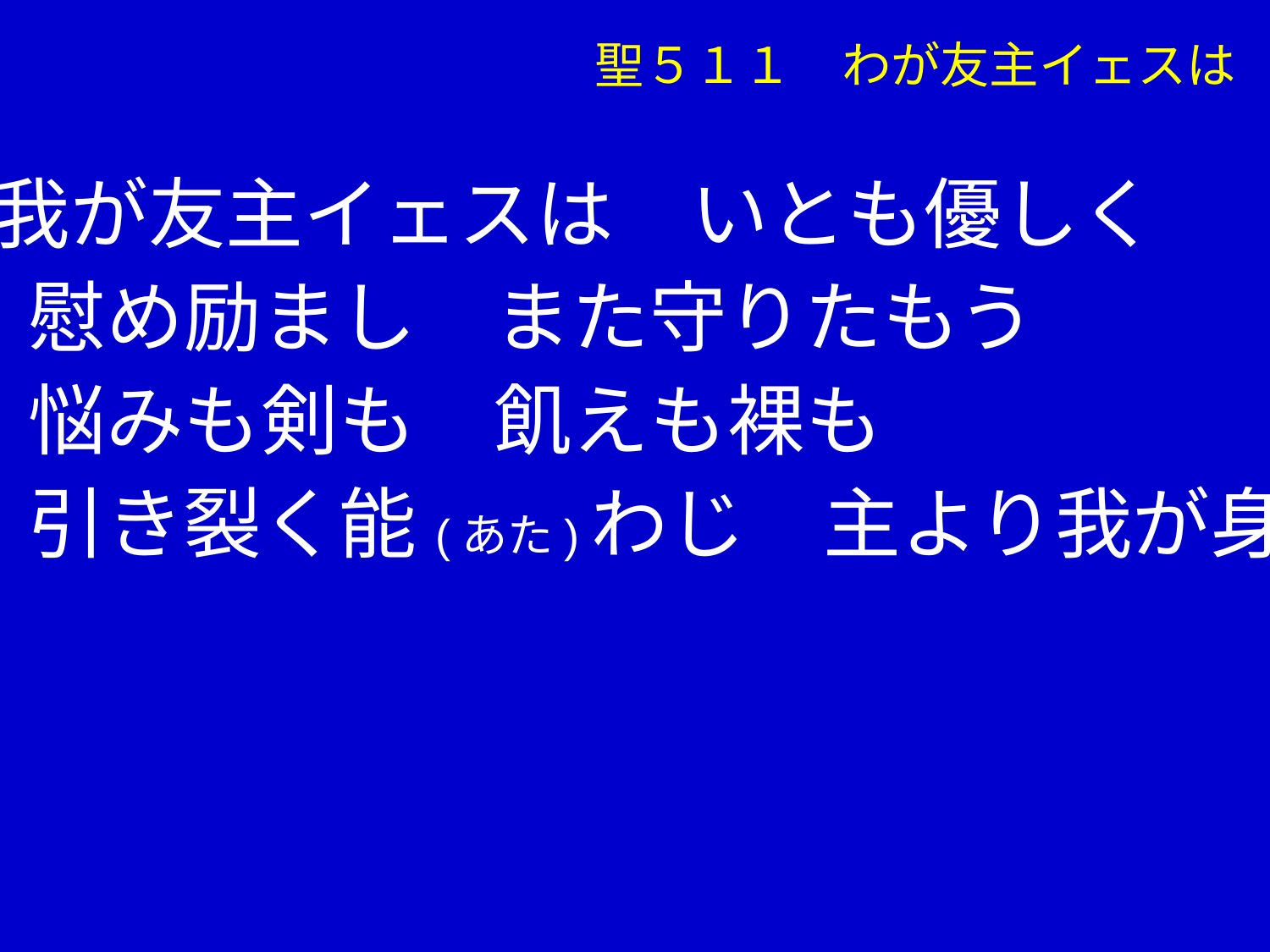

聖５１１　わが友主イェスは
　③我が友主イェスは　いとも優しく
　　慰め励まし　また守りたもう
　　悩みも剣も　飢えも裸も
　　引き裂く能(あた)わじ　主より我が身を